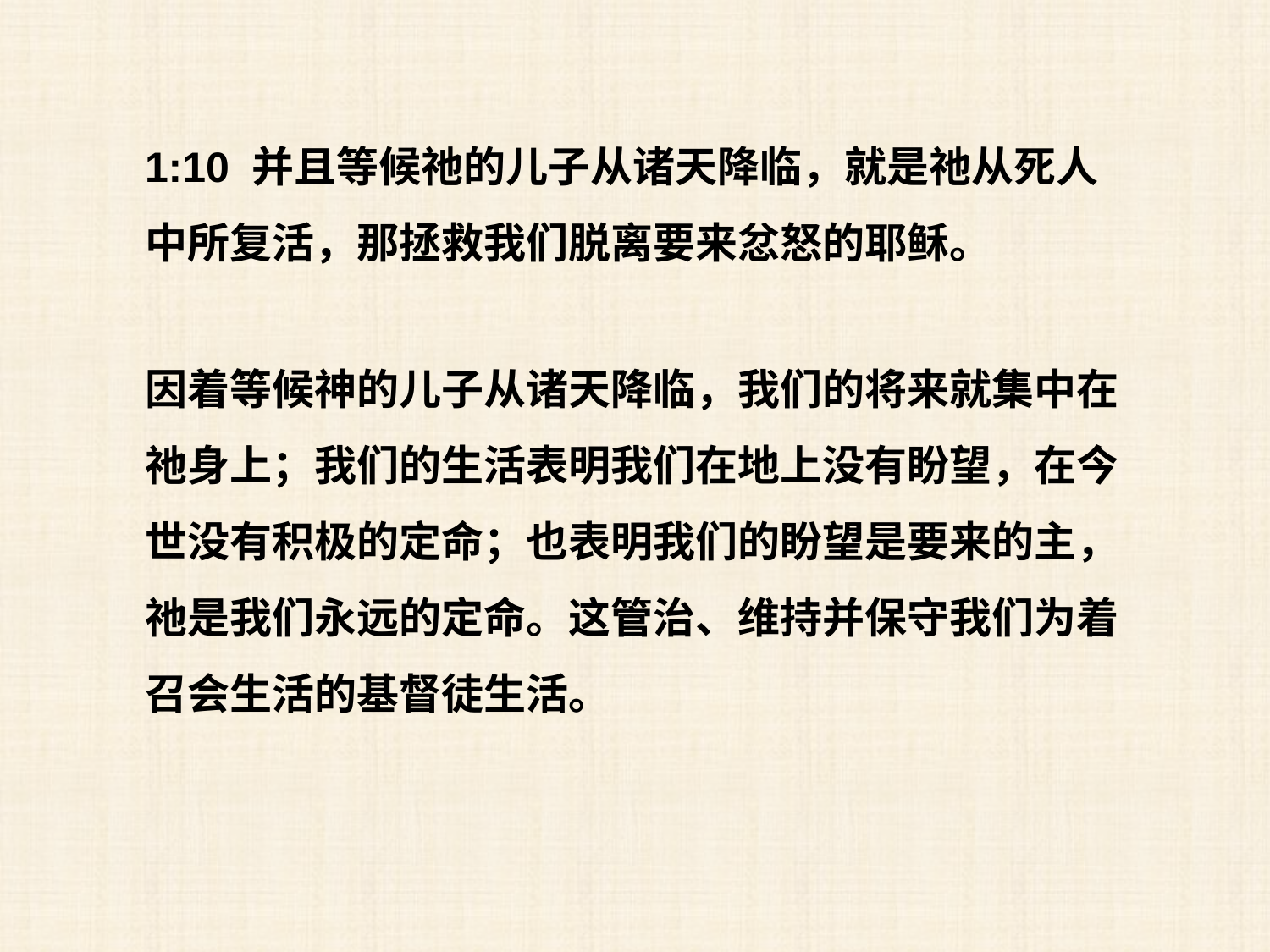

1:10 并且等候祂的儿子从诸天降临，就是祂从死人中所复活，那拯救我们脱离要来忿怒的耶稣。
因着等候神的儿子从诸天降临，我们的将来就集中在祂身上；我们的生活表明我们在地上没有盼望，在今世没有积极的定命；也表明我们的盼望是要来的主，祂是我们永远的定命。这管治、维持并保守我们为着召会生活的基督徒生活。